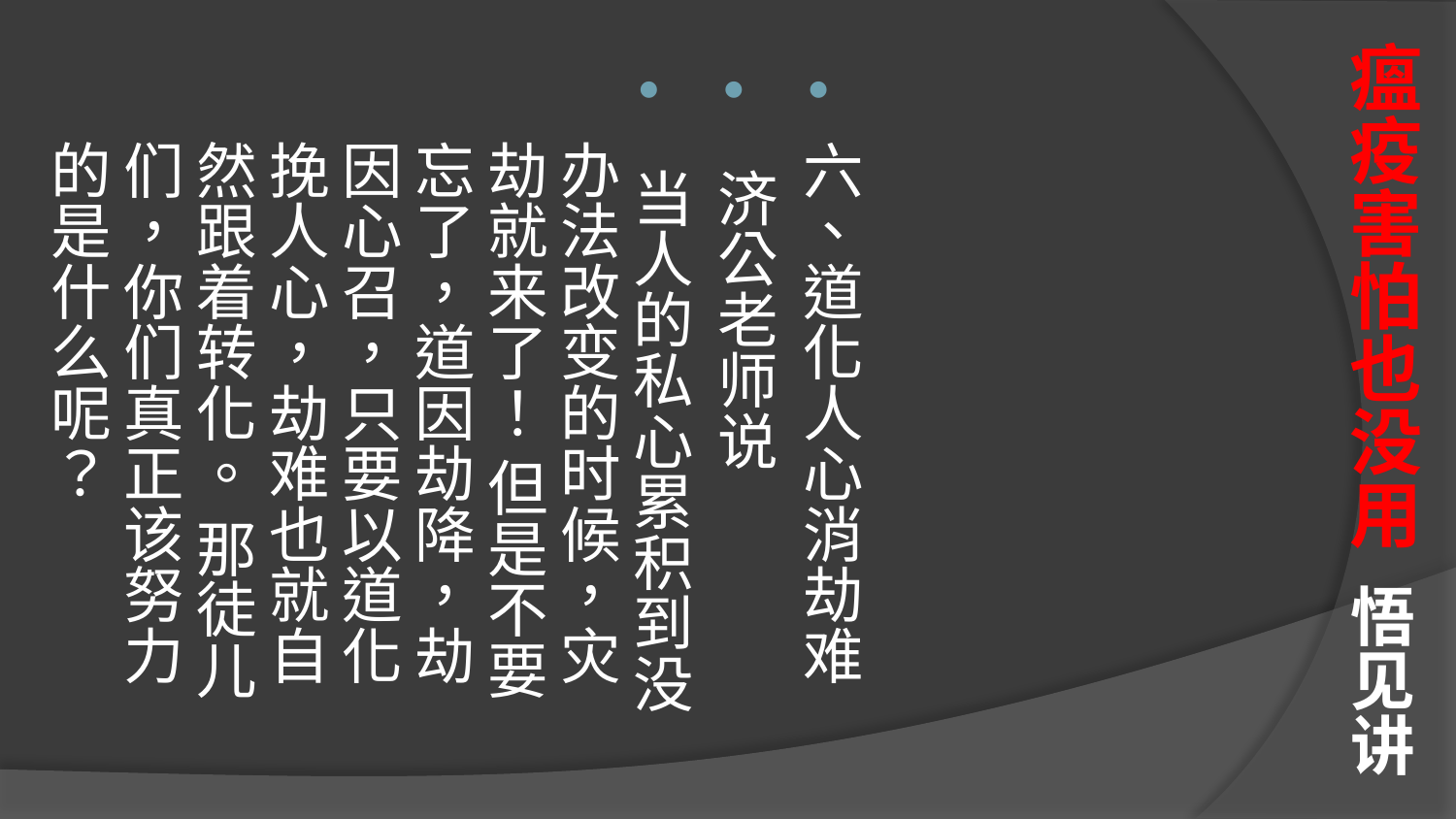

# 瘟疫害怕也没用  悟见讲
六、道化人心消劫难
 济公老师说
 当人的私心累积到没办法改变的时候，灾劫就来了！ 但是不要忘了，道因劫降，劫因心召，只要以道化挽人心，劫难也就自然跟着转化。 那徒儿们，你们真正该努力的是什么呢？